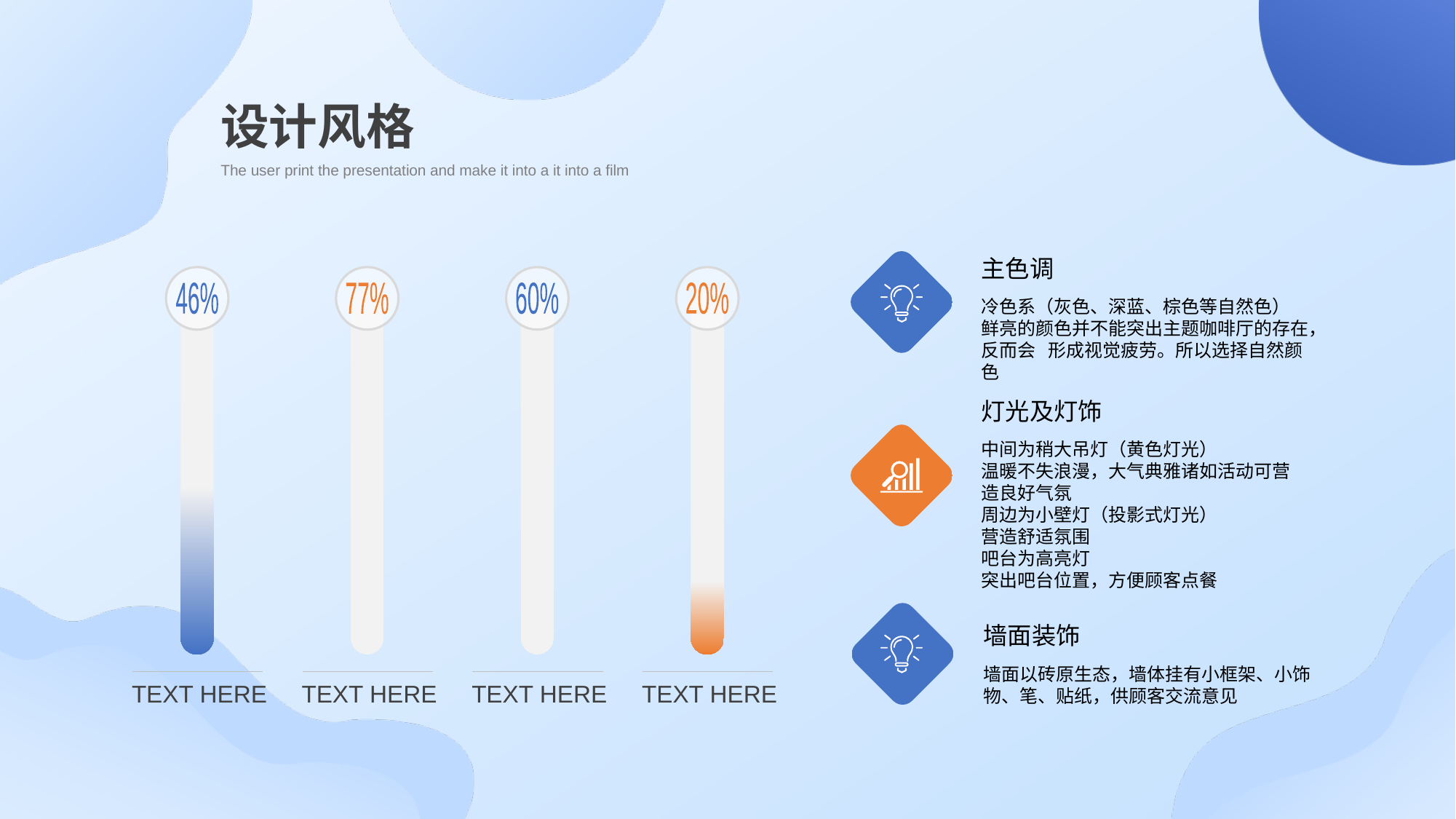

设计风格
The user print the presentation and make it into a it into a film
主色调
冷色系（灰色、深蓝、棕色等自然色）
鲜亮的颜色并不能突出主题咖啡厅的存在，反而会   形成视觉疲劳。所以选择自然颜色

46%

TEXT HERE

77%

TEXT HERE

60%

TEXT HERE

20%

TEXT HERE

灯光及灯饰
中间为稍大吊灯（黄色灯光）
温暖不失浪漫，大气典雅诸如活动可营造良好气氛
周边为小壁灯（投影式灯光）
营造舒适氛围
吧台为高亮灯
突出吧台位置，方便顾客点餐

墙面装饰
墙面以砖原生态，墙体挂有小框架、小饰物、笔、贴纸，供顾客交流意见